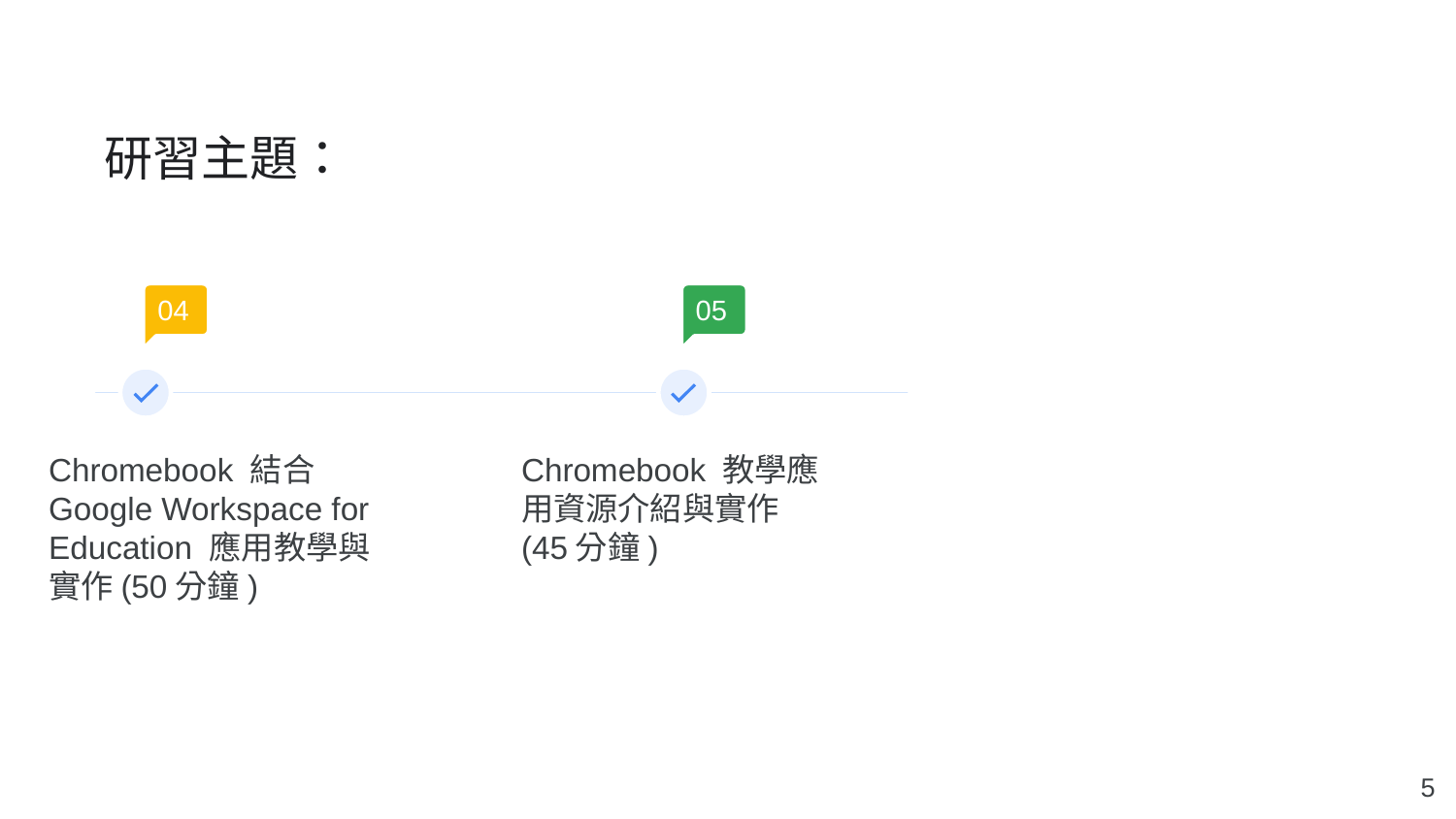

# 研習主題：
Chromebook 結合 Google Workspace for Education 應用教學與實作(50分鐘)
Chromebook 教學應用資源介紹與實作
(45分鐘)
5